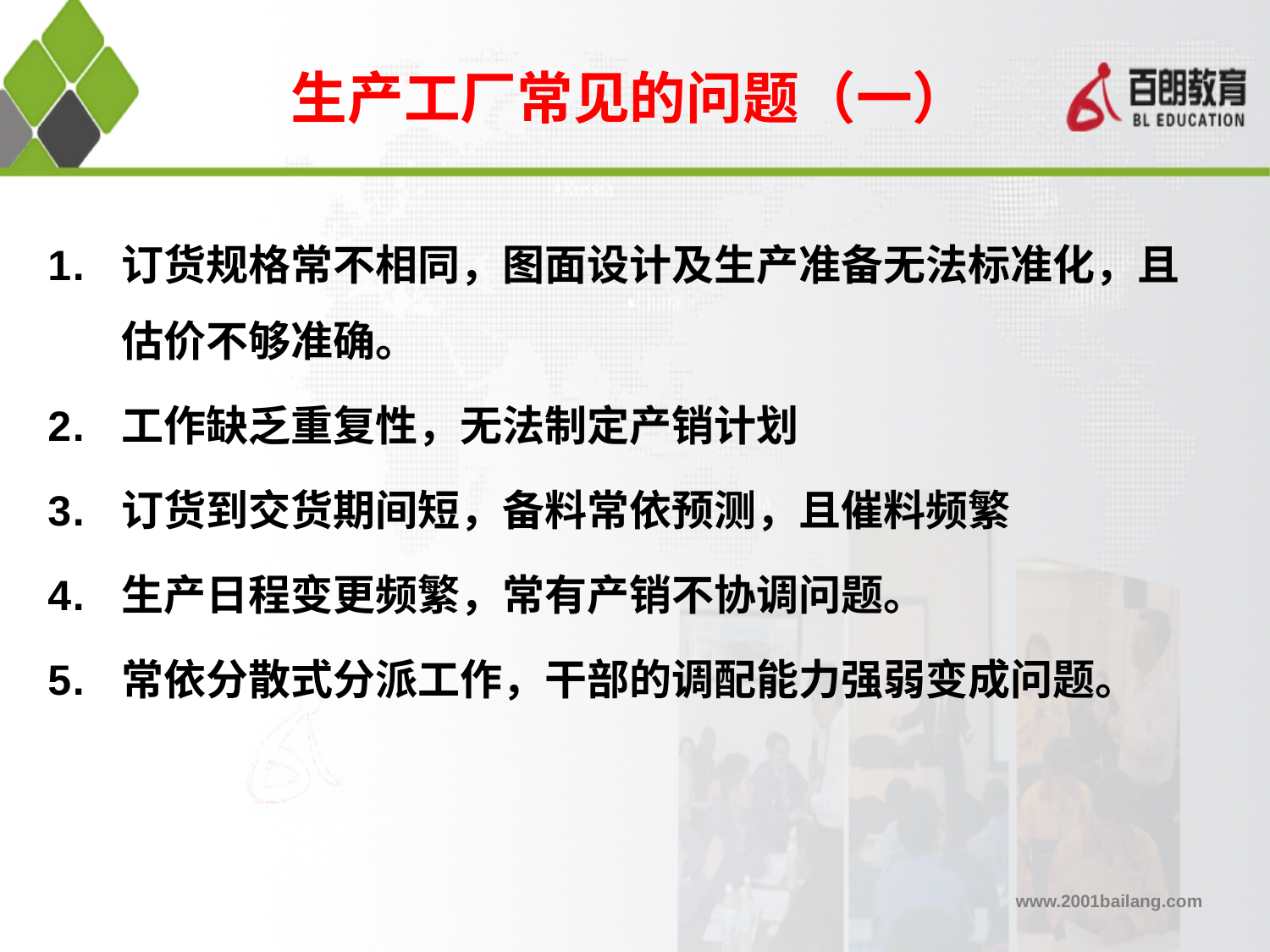

# 生产工厂常见的问题（一）
订货规格常不相同，图面设计及生产准备无法标准化，且估价不够准确。
工作缺乏重复性，无法制定产销计划
订货到交货期间短，备料常依预测，且催料频繁
生产日程变更频繁，常有产销不协调问题。
常依分散式分派工作，干部的调配能力强弱变成问题。